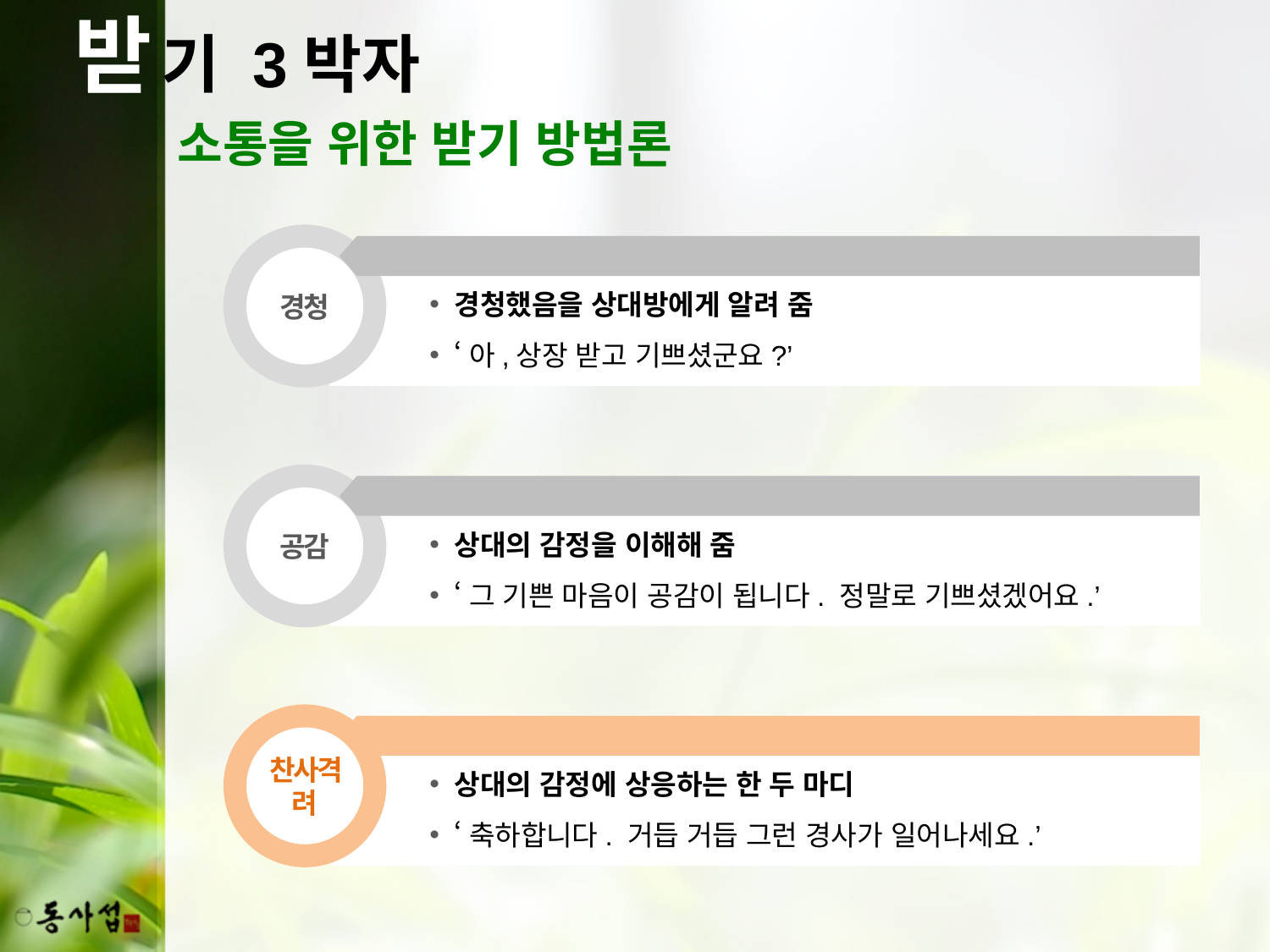

받
기 3박자
소통을 위한 받기 방법론
경청

경청했음을 상대방에게 알려 줌
‘아,상장 받고 기쁘셨군요?’
공감

상대의 감정을 이해해 줌
‘그 기쁜 마음이 공감이 됩니다. 정말로 기쁘셨겠어요.’
찬사격려

상대의 감정에 상응하는 한 두 마디
‘축하합니다. 거듭 거듭 그런 경사가 일어나세요.’